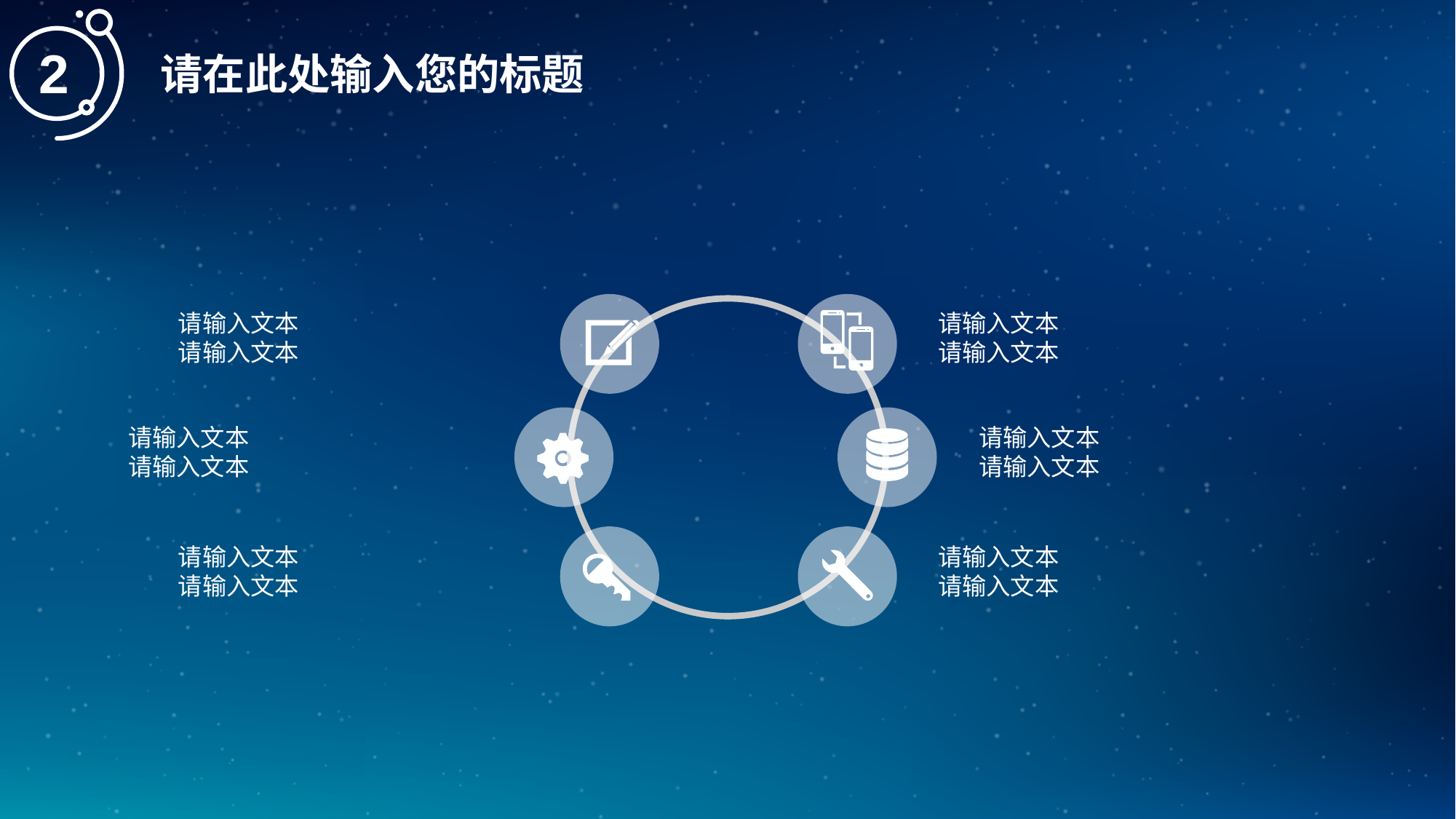

2

请在此处输入您的标题

请输入文本
请输入文本

请输入文本
请输入文本

请输入文本
请输入文本
请输入文本
请输入文本

请输入文本
请输入文本
请输入文本
请输入文本